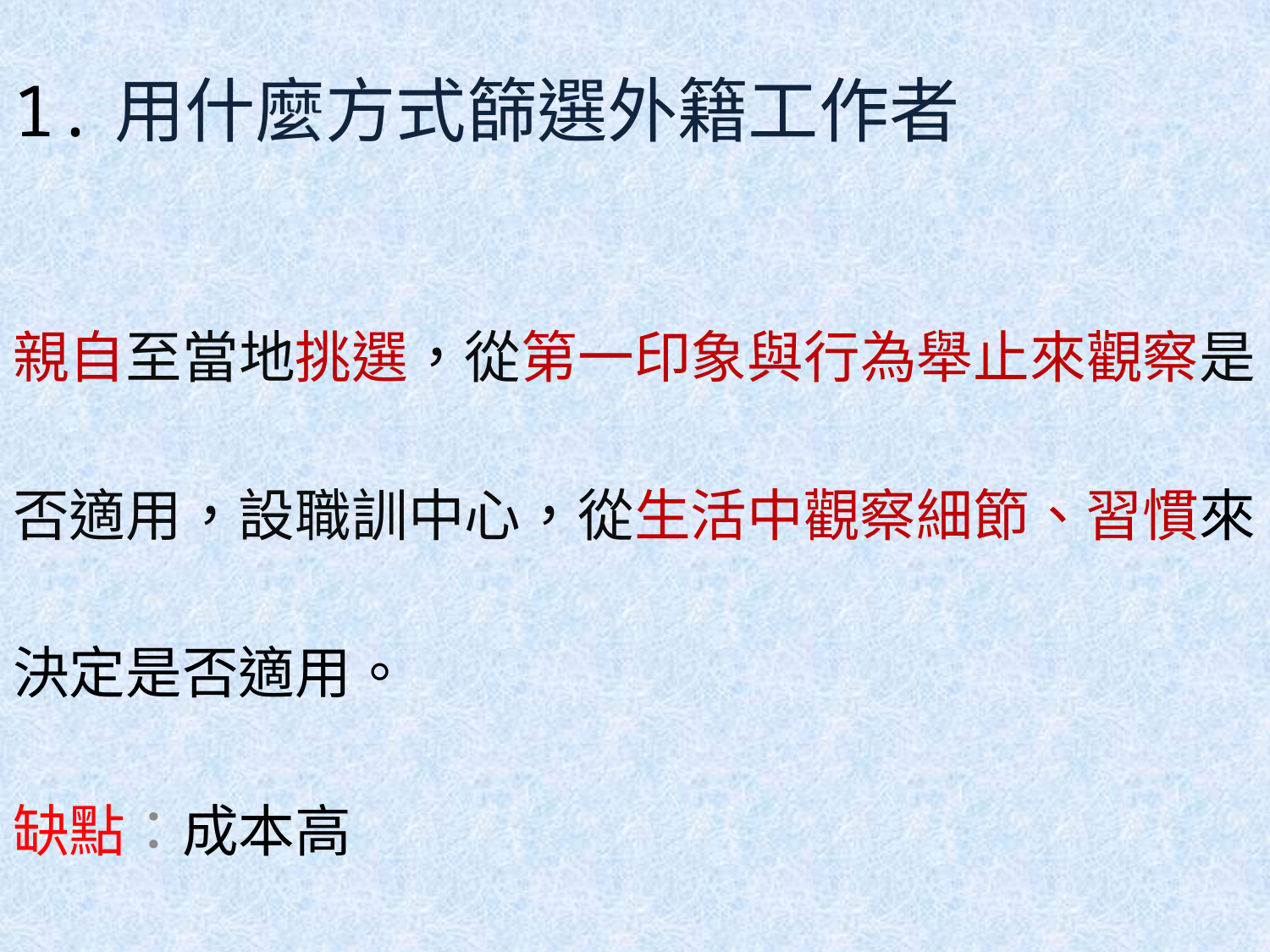

# 1.用什麼方式篩選外籍工作者

親自至當地挑選，從第一印象與行為舉止來觀察是

否適用，設職訓中心，從生活中觀察細節、習慣來

決定是否適用。

缺點：成本高